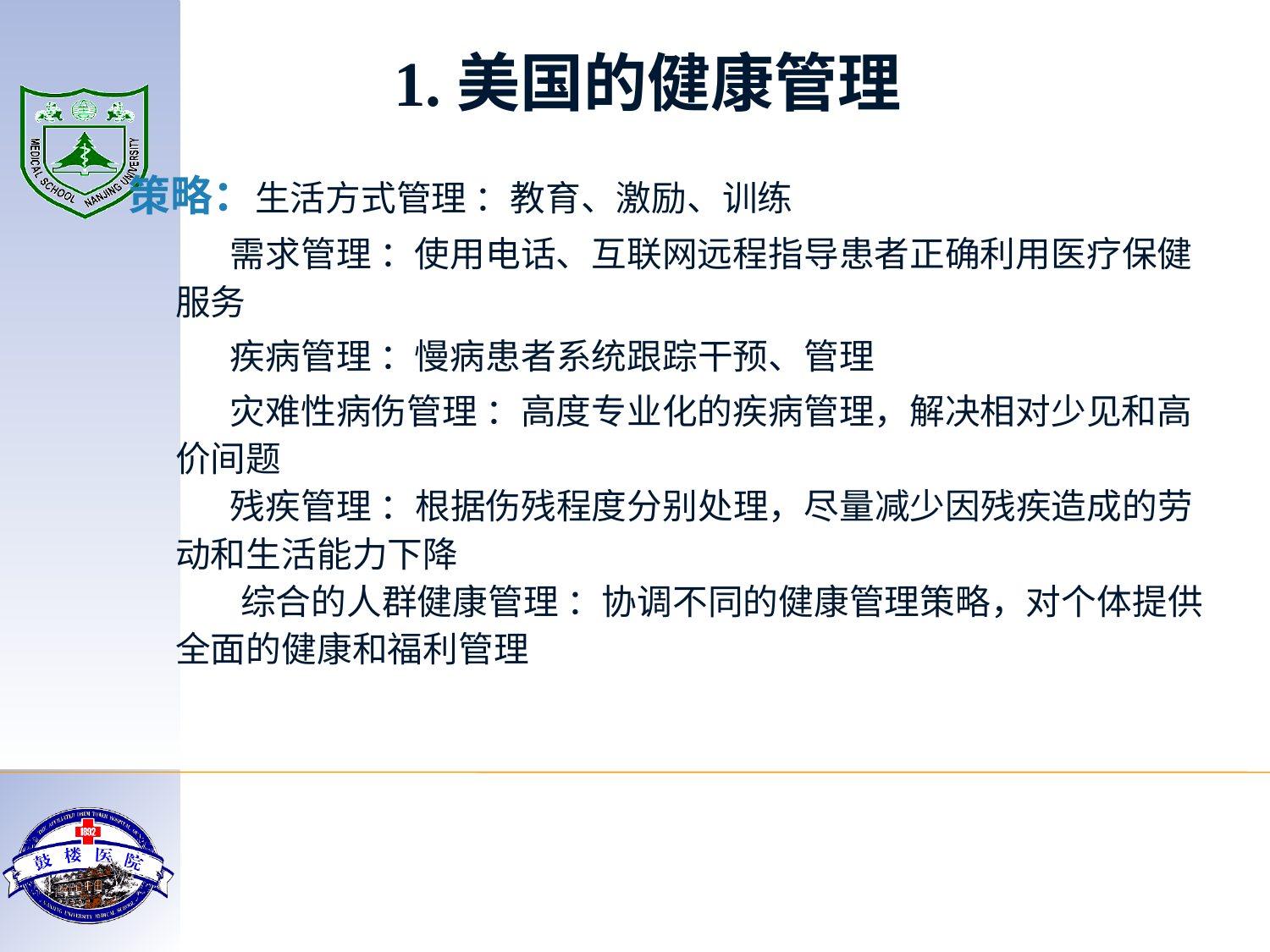

1.美国的健康管理
#

策略：生活方式管理 ：教育、激励、训练
            需求管理 ：使用电话、互联网远程指导患者正确利用医疗保健服务
            疾病管理 ：慢病患者系统跟踪干预、管理
            灾难性病伤管理 ：高度专业化的疾病管理，解决相对少见和高价间题
            残疾管理 ：根据伤残程度分别处理，尽量减少因残疾造成的劳动和生活能力下降
             综合的人群健康管理 ：协调不同的健康管理策略，对个体提供全面的健康和福利管理